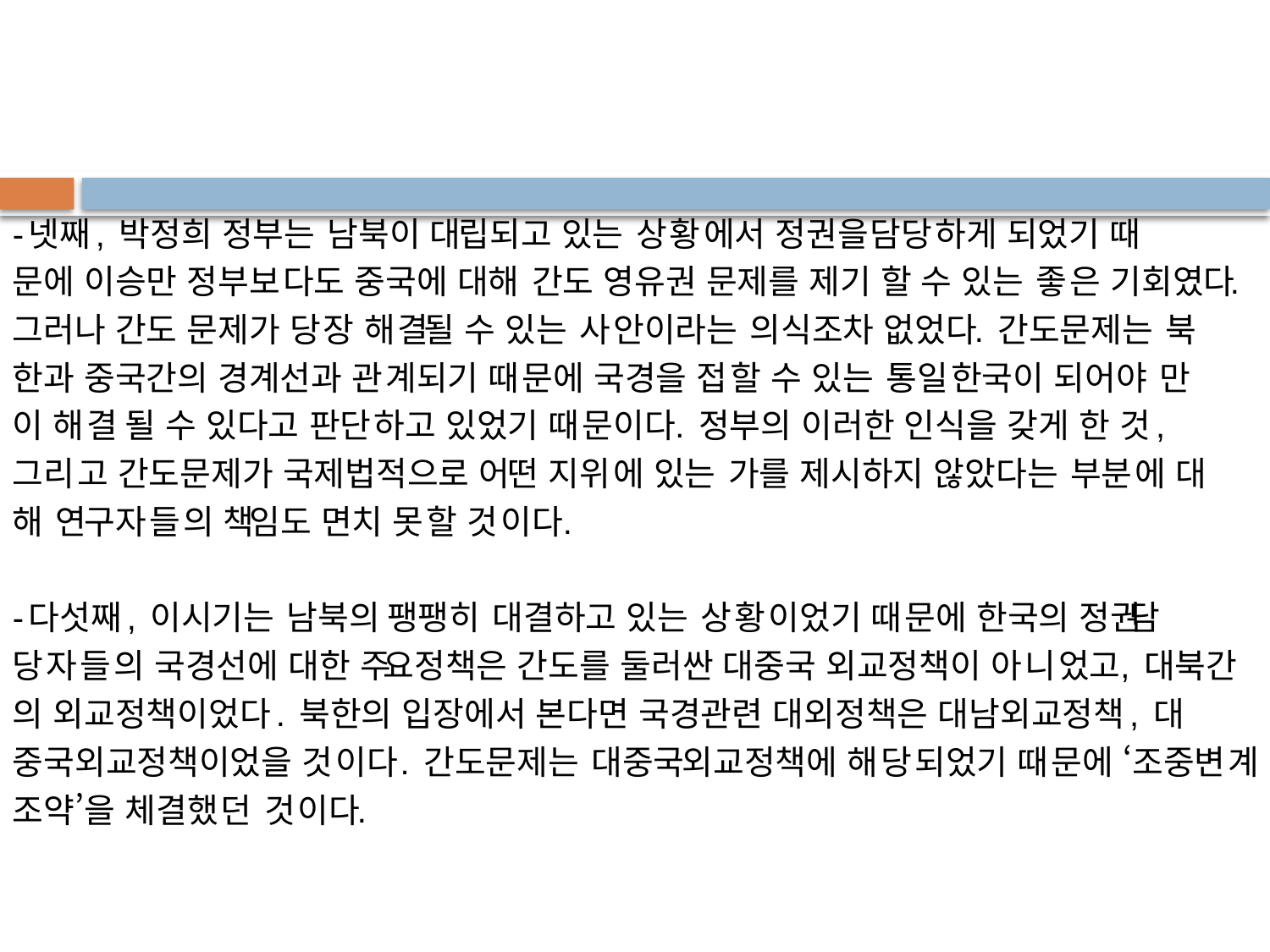

-넷째, 박정희 정부는 남북이 대립되고 있는 상황에서 정권을 담당하게 되었기 때
문에 이승만 정부보다도 중국에 대해 간도 영유권 문제를 제기 할 수 있는 좋은 기회였다.
그러나 간도 문제가 당장 해결될 수 있는 사안이라는 의식조차 없었다. 간도문제는 북
한과 중국간의 경계선과 관계되기 때문에 국경을 접할 수 있는 통일한국이 되어야 만
이 해결 될 수 있다고 판단하고 있었기 때문이다. 정부의 이러한 인식을 갖게 한 것,
그리고 간도문제가 국제법적으로 어떤 지위에 있는 가를 제시하지 않았다는 부분에 대
해 연구자들의 책임도 면치 못할 것이다.

-다섯째, 이시기는 남북의 팽팽히 대결하고 있는 상황이었기 때문에 한국의 정권담
당자들의 국경선에 대한 주요정책은 간도를 둘러싼 대중국 외교정책이 아니었고, 대북간
의 외교정책이었다. 북한의 입장에서 본다면 국경관련 대외정책은 대남외교정책, 대
중국외교정책이었을 것이다. 간도문제는 대중국외교정책에 해당되었기 때문에 ‘조중변계
조약’을 체결했던 것이다.